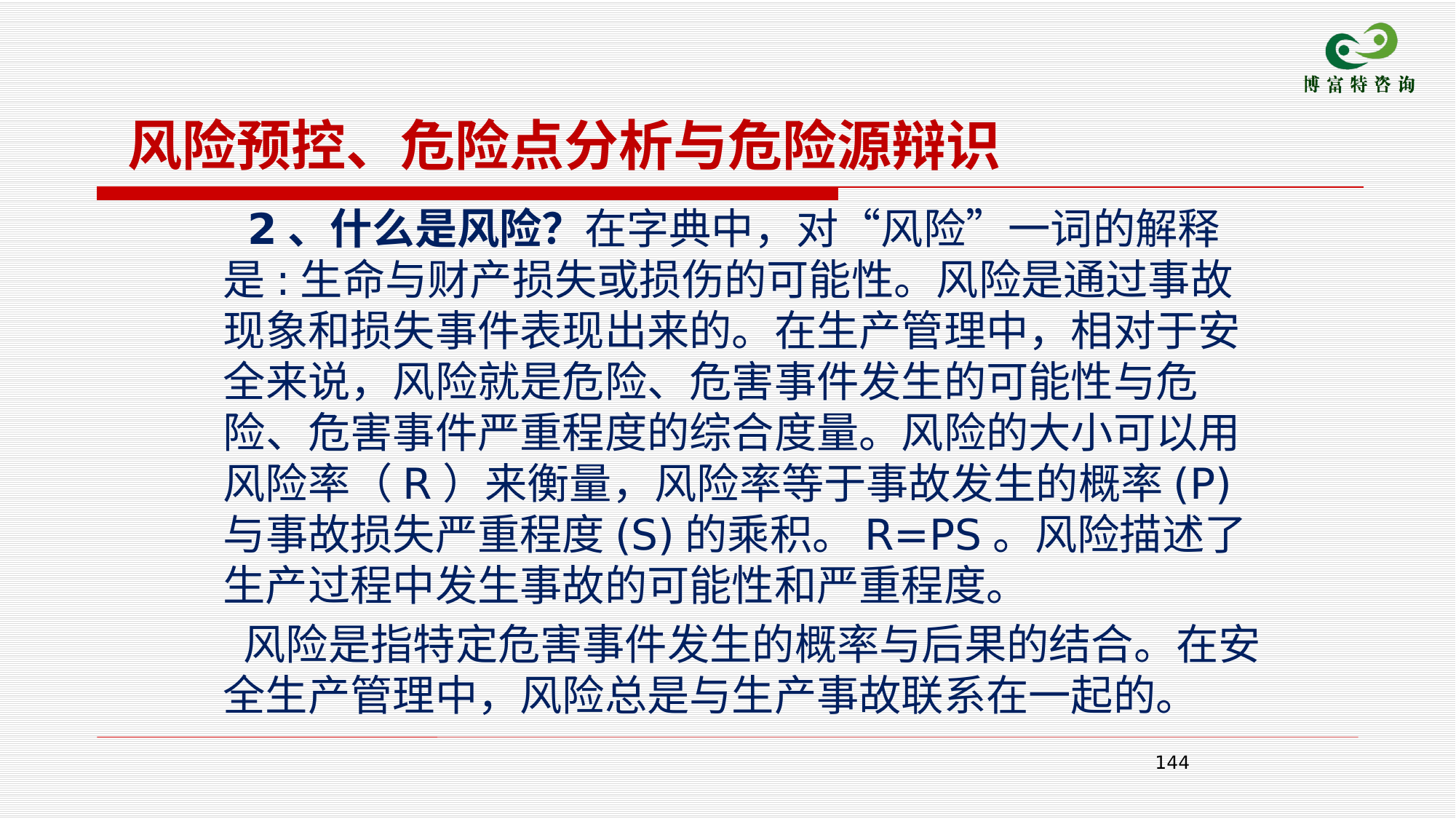

风险预控、危险点分析与危险源辩识
      2、什么是风险？在字典中，对“风险”一词的解释是:生命与财产损失或损伤的可能性。风险是通过事故现象和损失事件表现出来的。在生产管理中，相对于安全来说，风险就是危险、危害事件发生的可能性与危险、危害事件严重程度的综合度量。风险的大小可以用风险率（R）来衡量，风险率等于事故发生的概率(P)与事故损失严重程度(S)的乘积。R=PS。风险描述了生产过程中发生事故的可能性和严重程度。
       风险是指特定危害事件发生的概率与后果的结合。在安全生产管理中，风险总是与生产事故联系在一起的。

144